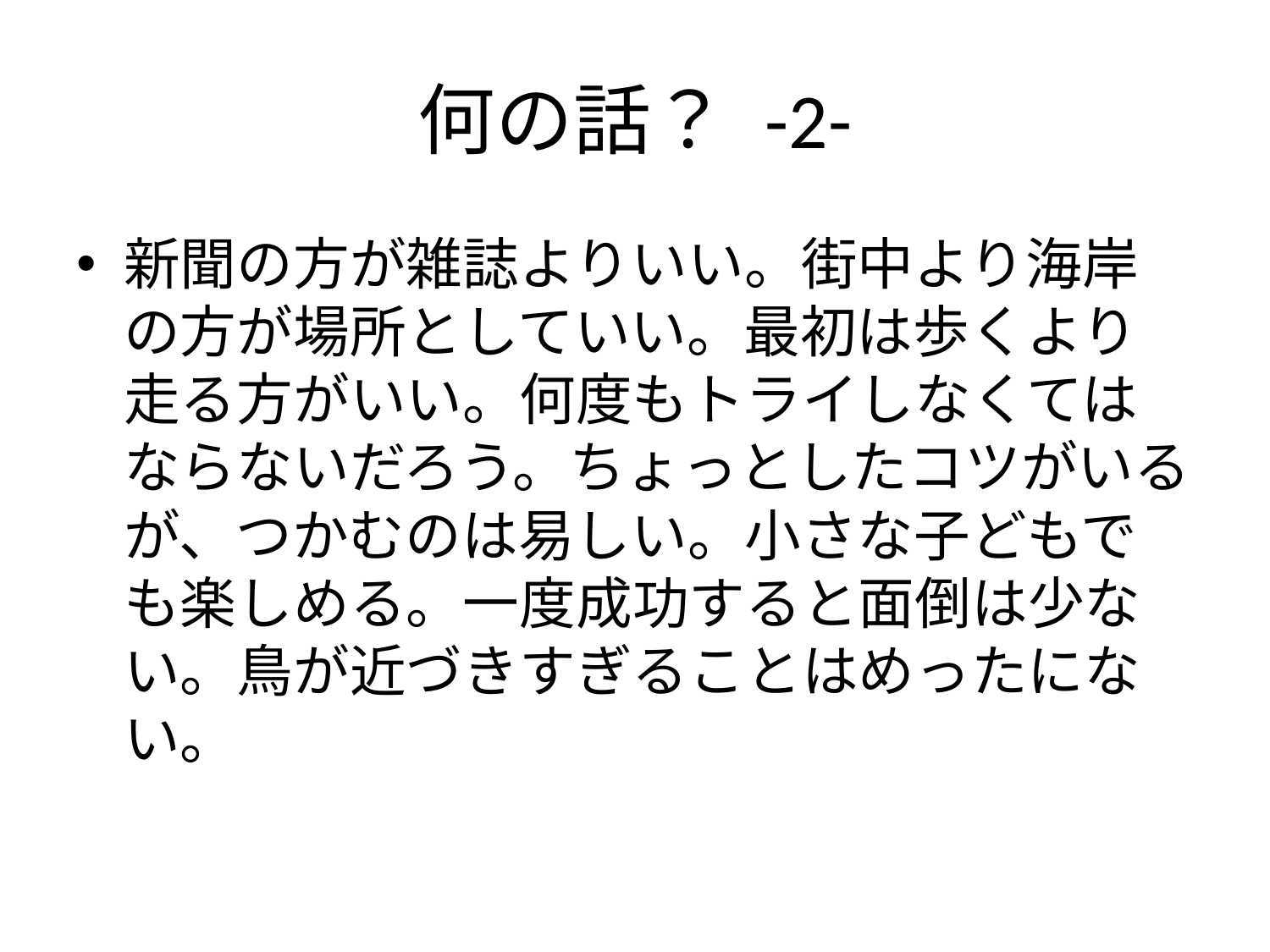

# 何の話？ -2-
新聞の方が雑誌よりいい。街中より海岸の方が場所としていい。最初は歩くより走る方がいい。何度もトライしなくてはならないだろう。ちょっとしたコツがいるが、つかむのは易しい。小さな子どもでも楽しめる。一度成功すると面倒は少ない。鳥が近づきすぎることはめったにない。